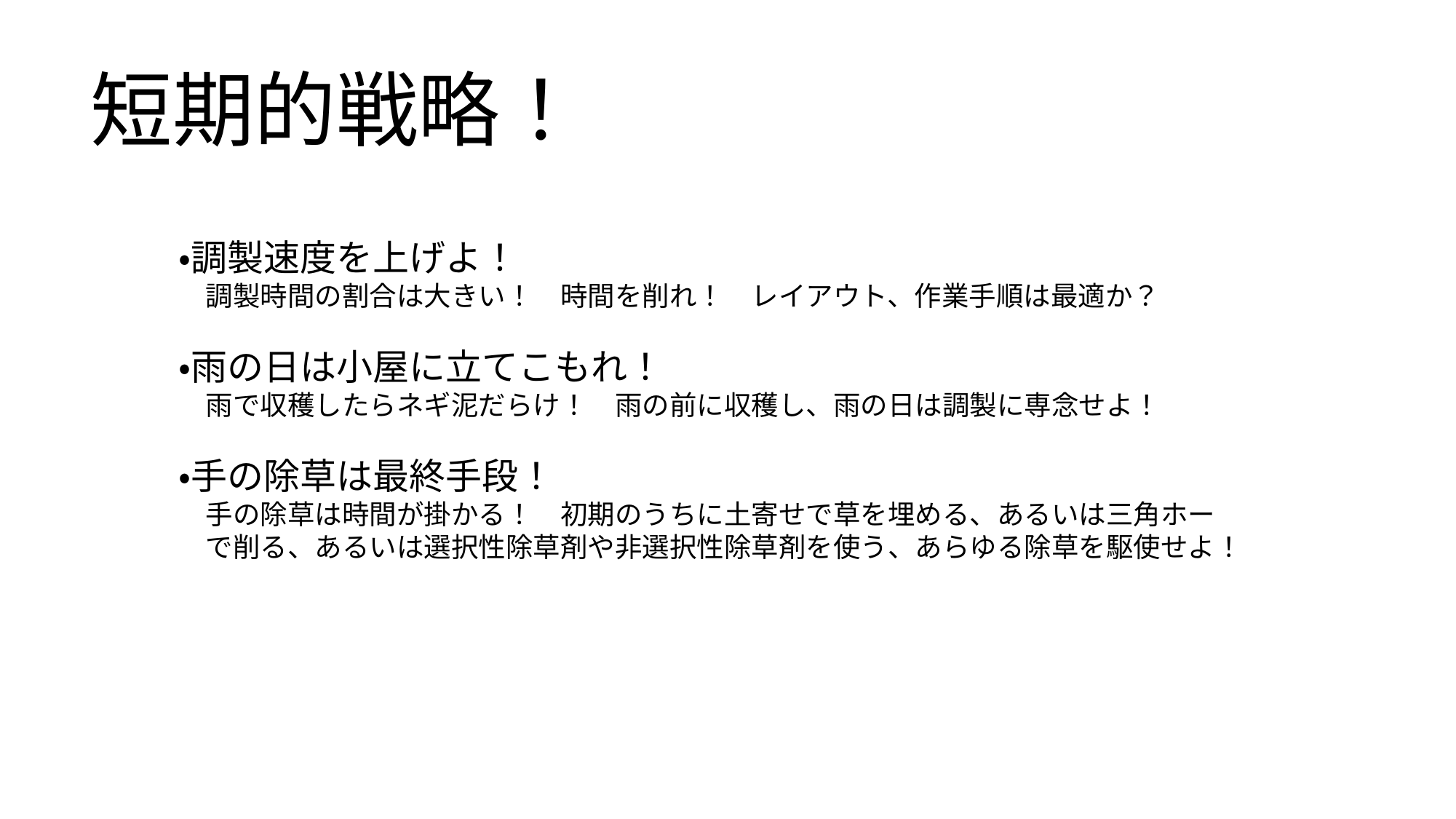

短期的戦略！
・調製速度を上げよ！
　調製時間の割合は大きい！　時間を削れ！　レイアウト、作業手順は最適か？

・雨の日は小屋に立てこもれ！
　雨で収穫したらネギ泥だらけ！　雨の前に収穫し、雨の日は調製に専念せよ！

・手の除草は最終手段！
　手の除草は時間が掛かる！　初期のうちに土寄せで草を埋める、あるいは三角ホー
　で削る、あるいは選択性除草剤や非選択性除草剤を使う、あらゆる除草を駆使せよ！